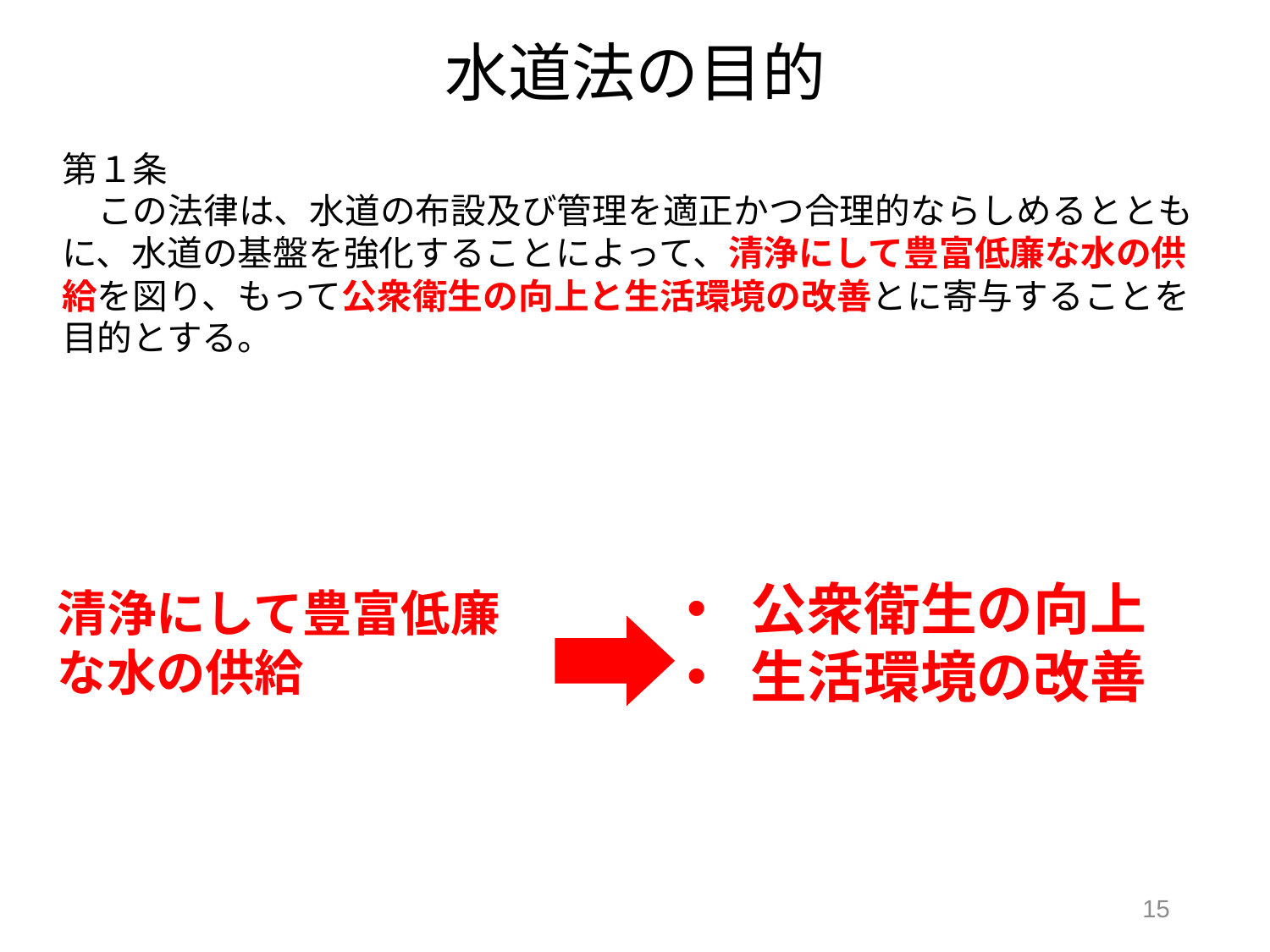

水道法の目的
第１条
　この法律は、水道の布設及び管理を適正かつ合理的ならしめるとともに、水道の基盤を強化することによって、清浄にして豊富低廉な水の供給を図り、もって公衆衛生の向上と生活環境の改善とに寄与することを目的とする。
公衆衛生の向上
生活環境の改善
清浄にして豊富低廉な水の供給

15